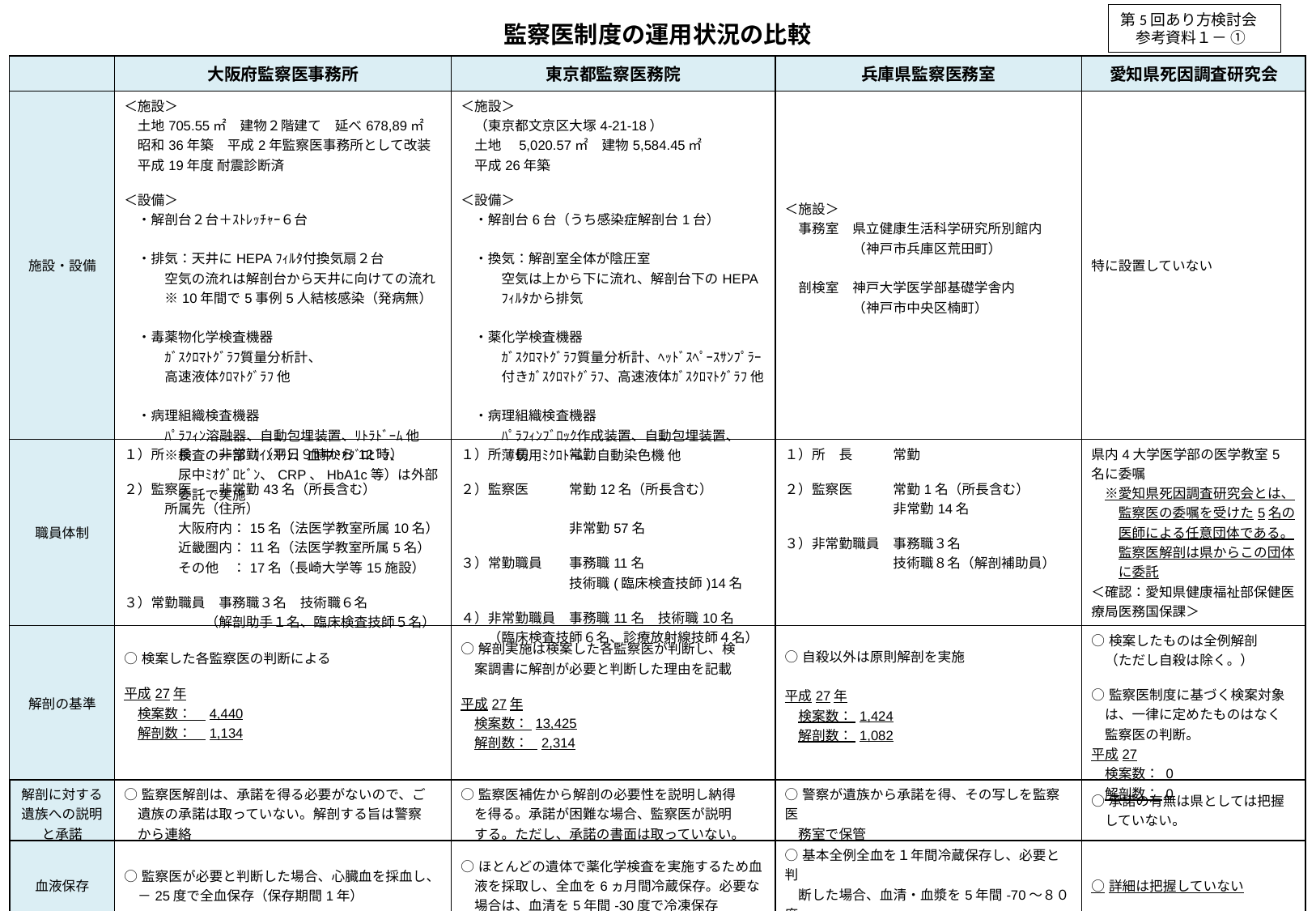

第5回あり方検討会
　参考資料１－ ①
監察医制度の運用状況の比較
|  | 大阪府監察医事務所 | 東京都監察医務院 | 兵庫県監察医務室 | 愛知県死因調査研究会 |
| --- | --- | --- | --- | --- |
| 施設・設備 | ＜施設＞ 　土地705.55㎡　建物２階建て　延べ678,89㎡ 　昭和36年築　平成2年監察医事務所として改装 　平成19年度 耐震診断済 ＜設備＞ 　・解剖台２台＋ｽﾄﾚｯﾁｬｰ６台 　 　・排気：天井にHEPAﾌｨﾙﾀ付換気扇２台 　　　空気の流れは解剖台から天井に向けての流れ 　　　※10年間で5事例5人結核感染（発病無） 　 　・毒薬物化学検査機器 　　　ｶﾞｽｸﾛﾏﾄｸﾞﾗﾌ質量分析計、 　　　高速液体ｸﾛﾏﾄｸﾞﾗﾌ 他 　 　・病理組織検査機器 　　　ﾊﾟﾗﾌｨﾝ溶融器、自動包埋装置、ﾘﾄﾗﾄﾞｰﾑ 他 　　　※検査の一部（ｲﾝｽﾘﾝ、血中ﾐｵｸﾞﾛﾋﾞﾝ、 　　　　尿中ﾐｵｸﾞﾛﾋﾞﾝ、CRP、HbA1c等）は外部 　　　　委託で実施 | ＜施設＞ 　（東京都文京区大塚4-21-18） 　土地　5,020.57㎡　建物5,584.45㎡　 　平成26年築 ＜設備＞ 　・解剖台6台（うち感染症解剖台1台） 　 　・換気：解剖室全体が陰圧室 　　　空気は上から下に流れ、解剖台下のHEPA 　　　ﾌｨﾙﾀから排気 　 　・薬化学検査機器 　　　ｶﾞｽｸﾛﾏﾄｸﾞﾗﾌ質量分析計、ﾍｯﾄﾞｽﾍﾟｰｽｻﾝﾌﾟﾗｰ 　　　付きｶﾞｽｸﾛﾏﾄｸﾞﾗﾌ、高速液体ｶﾞｽｸﾛﾏﾄｸﾞﾗﾌ 他 　 　・病理組織検査機器 　　　ﾊﾟﾗﾌｨﾝﾌﾞﾛｯｸ作成装置、自動包埋装置、 　　　薄切用ﾐｸﾛﾄｰﾑ、自動染色機 他 | ＜施設＞ 　事務室　県立健康生活科学研究所別館内　 　　　　　（神戸市兵庫区荒田町） 　 　剖検室　神戸大学医学部基礎学舎内　 　　　　　（神戸市中央区楠町） | 特に設置していない |
| 職員体制 | １）所　長　　非常勤（平日９時から12時） ２）監察医　　非常勤43名（所長含む） 　　　所属先（住所） 　　　　大阪府内：15名（法医学教室所属10名） 　　　　近畿圏内：11名（法医学教室所属5名） 　　　　その他　：17名（長崎大学等15施設） ３）常勤職員　事務職３名　技術職６名 　　　　　　（解剖助手１名、臨床検査技師５名） | １）所　長　　　常勤 ２）監察医　　　常勤12名（所長含む） 　　　　　　　　非常勤57名 ３）常勤職員　　事務職11名　 　　　　　　　　技術職(臨床検査技師)14名 ４）非常勤職員　事務職11名　技術職10名 　　（臨床検査技師６名、診療放射線技師４名） | １）所　長　　　常勤 ２）監察医　　　常勤1名（所長含む） 　　　　　　　　非常勤14名 ３）非常勤職員　事務職３名　 　　　　　　　　技術職８名（解剖補助員） | 県内4大学医学部の医学教室5名に委嘱 　※愛知県死因調査研究会とは、 　　監察医の委嘱を受けた5名の 　　医師による任意団体である。 　　監察医解剖は県からこの団体 　　に委託 ＜確認：愛知県健康福祉部保健医療局医務国保課＞ |
| 解剖の基準 | ○検案した各監察医の判断による 平成27年 　検案数：　4,440 　解剖数：　1,134 | ○解剖実施は検案した各監察医が判断し、検 　案調書に解剖が必要と判断した理由を記載 平成27年 　検案数： 13,425 　解剖数： 2,314 | ○自殺以外は原則解剖を実施 　 平成27年 　検案数： 1,424 　解剖数： 1,082 | ○検案したものは全例解剖 　（ただし自殺は除く。） ○監察医制度に基づく検案対象 　は、一律に定めたものはなく 　監察医の判断。 平成27 　検案数： 0 　解剖数： 0 |
| 解剖に対する 遺族への説明 と承諾 | ○監察医解剖は、承諾を得る必要がないので、ご 　遺族の承諾は取っていない。解剖する旨は警察 　から連絡 | ○監察医補佐から解剖の必要性を説明し納得 　を得る。承諾が困難な場合、監察医が説明 　する。ただし、承諾の書面は取っていない。 | ○警察が遺族から承諾を得、その写しを監察医 　務室で保管 | ○承諾の有無は県としては把握 　していない。 |
| 血液保存 | ○監察医が必要と判断した場合、心臓血を採血し、 　－25度で全血保存（保存期間1年） | ○ほとんどの遺体で薬化学検査を実施するため血 　液を採取し、全血を6ヵ月間冷蔵保存。必要な 　場合は、血清を5年間-30度で冷凍保存 | ○基本全例全血を１年間冷蔵保存し、必要と判 　断した場合、血清・血漿を5年間-70～８０度 　で冷凍保存 | ○詳細は把握していない |